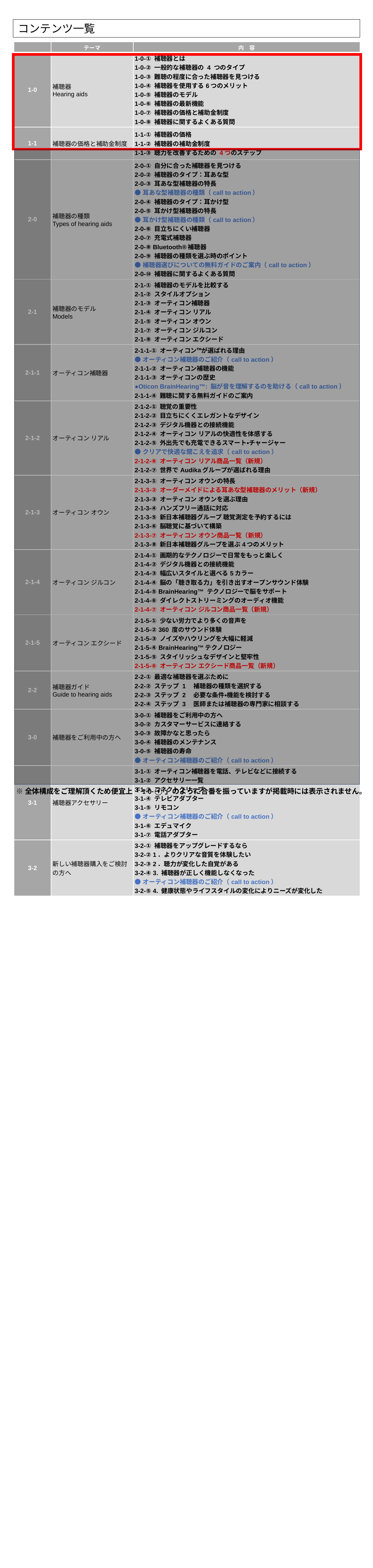

コンテンツ一覧
|  | テーマ | 内　容 |
| --- | --- | --- |
| 1-0 | 補聴器 Hearing aids | 1-0-① 補聴器とは 1-0-② 一般的な補聴器の 4 つのタイプ 1-0-③ 難聴の程度に合った補聴器を見つける 1-0-④ 補聴器を使用する6つのメリット 1-0-⑤ 補聴器のモデル 1-0-⑥ 補聴器の最新機能 1-0-⑦ 補聴器の価格と補助金制度 1-0-⑧ 補聴器に関するよくある質問 |
| 1-1 | 補聴器の価格と補助金制度 | 1-1-① 補聴器の価格 1-1-② 補聴器の補助金制度 1-1-③ 聴力を改善するための 4つのステップ |
| 2-0 | 補聴器の種類 Types of hearing aids | 2-0-① 自分に合った補聴器を見つける 2-0-② 補聴器のタイプ：耳あな型 2-0-③ 耳あな型補聴器の特長 ●耳あな型補聴器の種類（call to action） 2-0-④ 補聴器のタイプ：耳かけ型 2-0-⑤ 耳かけ型補聴器の特長 ●耳かけ型補聴器の種類（call to action） 2-0-⑥ 目立ちにくい補聴器 2-0-⑦ 充電式補聴器 2-0-⑧ Bluetooth®補聴器 2-0-⑨ 補聴器の種類を選ぶ時のポイント ●補聴器選びについての無料ガイドのご案内（call to action） 2-0-⑩ 補聴器に関するよくある質問 |
| 2-1 | 補聴器のモデル Models | 2-1-① 補聴器のモデルを比較する 2-1-② スタイルオプション 2-1-③ オーティコン補聴器 2-1-④ オーティコン リアル 2-1-⑤ オーティコン オウン 2-1-⑦ オーティコン ジルコン 2-1-⑧ オーティコン エクシード |
| 2-1-1 | オーティコン補聴器 | 2-1-1-① オーティコン™が選ばれる理由 ●オーティコン補聴器のご紹介（call to action） 2-1-1-② オーティコン補聴器の機能 2-1-1-③ オーティコンの歴史 ●Oticon BrainHearing™: 脳が音を理解するのを助ける（call to action） 2-1-1-④ 難聴に関する無料ガイドのご案内 |
| 2-1-2 | オーティコン リアル | 2-1-2-① 聴覚の重要性 2-1-2-② 目立ちにくくエレガントなデザイン 2-1-2-③ デジタル機器との接続機能 2-1-2-④ オーティコン リアルの快適性を体感する 2-1-2-⑤ 外出先でも充電できるスマート・チャージャー ●クリアで快適な聞こえを追求（call to action） 2-1-2-⑥ オーティコン リアル商品一覧（新規） 2-1-2-⑦ 世界でAudikaグループが選ばれる理由 |
| 2-1-3 | オーティコン オウン | 2-1-3-① オーティコン オウンの特長 2-1-3-② オーダーメイドによる耳あな型補聴器のメリット（新規） 2-1-3-③ オーティコン オウンを選ぶ理由 2-1-3-④ ハンズフリー通話に対応 2-1-3-⑤ 新日本補聴器グループ 聴覚測定を予約するには 2-1-3-⑥ 脳聴覚に基づいて構築 2-1-3-⑦ オーティコン オウン商品一覧（新規） 2-1-3-⑧ 新日本補聴器グループを選ぶ4つのメリット |
| 2-1-4 | オーティコン ジルコン | 2-1-4-① 画期的なテクノロジーで日常をもっと楽しく 2-1-4-② デジタル機器との接続機能 2-1-4-③ 幅広いスタイルと選べる5カラー 2-1-4-④ 脳の「聴き取る力」を引き出すオープンサウンド体験 2-1-4-⑤ BrainHearing™ テクノロジーで脳をサポート 2-1-4-⑥ ダイレクトストリーミングのオーディオ機能 2-1-4-⑦ オーティコン ジルコン商品一覧（新規） |
| 2-1-5 | オーティコン エクシード | 2-1-5-① 少ない労力でより多くの音声を 2-1-5-② 360 度のサウンド体験 2-1-5-③ ノイズやハウリングを大幅に軽減 2-1-5-④ BrainHearing™テクノロジー 2-1-5-⑤ スタイリッシュなデザインと堅牢性 2-1-5-⑥ オーティコン エクシード商品一覧（新規） |
| 2-2 | 補聴器ガイド Guide to hearing aids | 2-2-① 最適な補聴器を選ぶために 2-2-② ステップ 1　補聴器の種類を選択する 2-2-③ ステップ 2　必要な条件・機能を検討する 2-2-④ ステップ 3　医師または補聴器の専門家に相談する |
| 3-0 | 補聴器をご利用中の方へ | 3-0-① 補聴器をご利用中の方へ 3-0-② カスタマーサービスに連絡する 3-0-③ 故障かなと思ったら 3-0-④ 補聴器のメンテナンス 3-0-⑤ 補聴器の寿命 ●オーティコン補聴器のご紹介（call to action） |
| 3-1 | 補聴器アクセサリー | 3-1-① オーティコン補聴器を電話、テレビなどに接続する 3-1-② アクセサリー一覧 3-1-③ コネクトクリップ 3-1-④ テレビアダプター 3-1-⑤ リモコン ●オーティコン補聴器のご紹介（call to action） 3-1-⑥ エデュマイク 3-1-⑦ 電話アダプター |
| 3-2 | 新しい補聴器購入をご検討の方へ | 3-2-① 補聴器をアップグレードするなら 3-2-② 1．よりクリアな音質を体験したい 3-2-③ 2．聴力が変化した自覚がある 3-2-④ 3. 補聴器が正しく機能しなくなった ●オーティコン補聴器のご紹介（call to action） 3-2-⑤ 4. 健康状態やライフスタイルの変化によりニーズが変化した |

※全体構成をご理解頂くため便宜上「1-0-①」のように合番を振っていますが掲載時には表示されません。